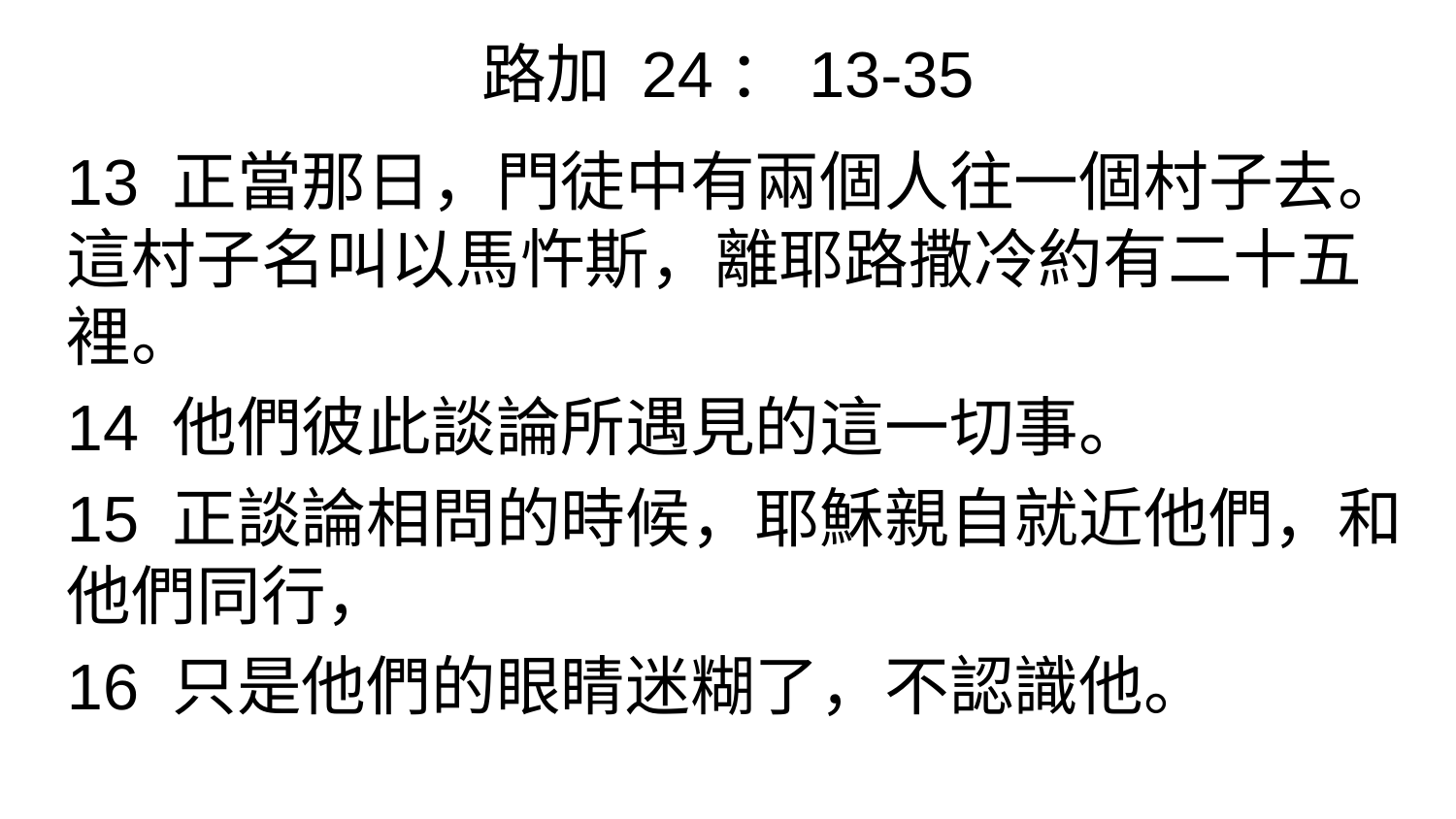

# 路加 24：13-35
13 正當那日，門徒中有兩個人往一個村子去。這村子名叫以馬忤斯，離耶路撒冷約有二十五裡。
14 他們彼此談論所遇見的這一切事。
15 正談論相問的時候，耶穌親自就近他們，和他們同行，
16 只是他們的眼睛迷糊了，不認識他。